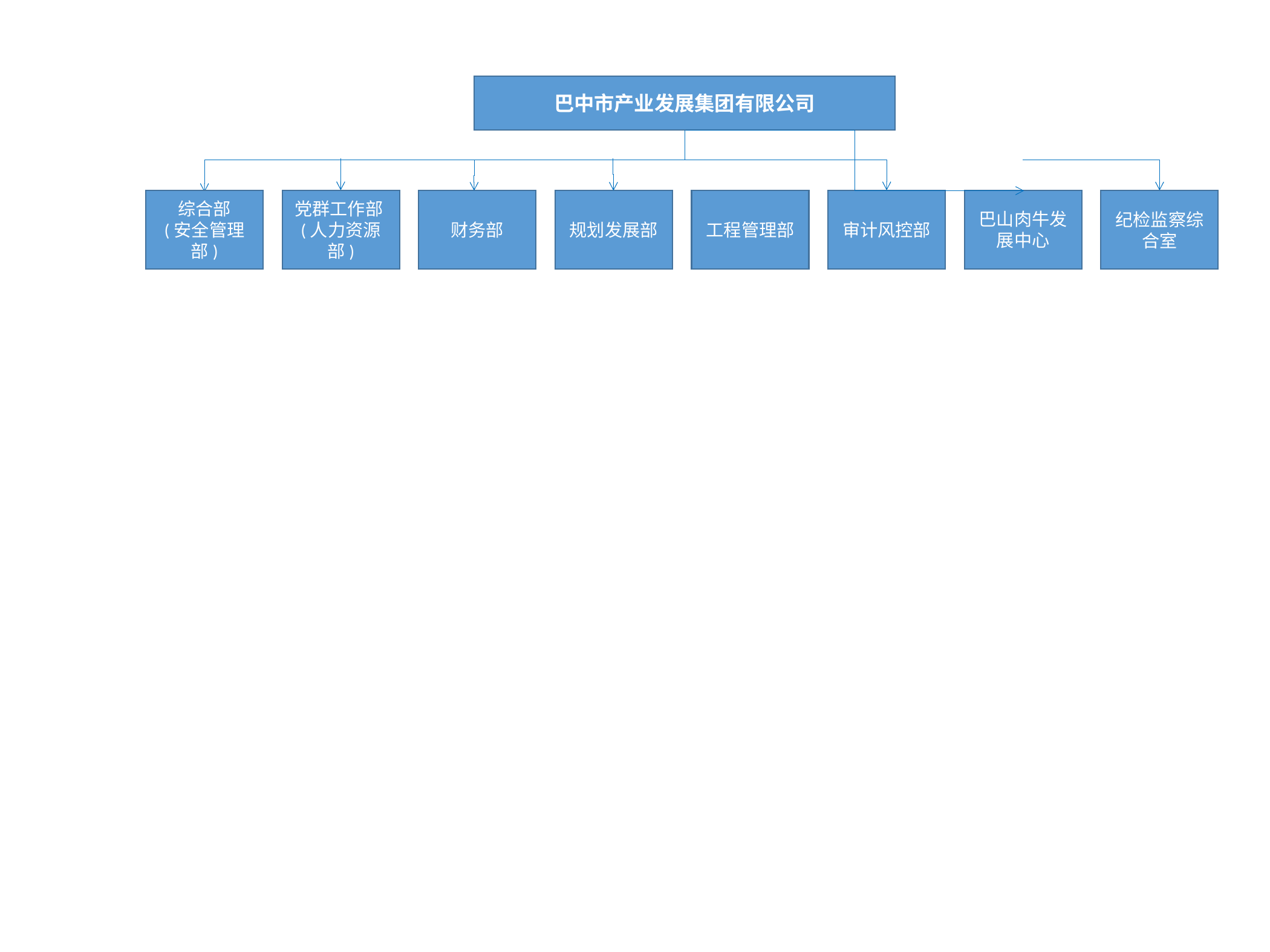

巴中市产业发展集团有限公司
综合部
(安全管理部)
党群工作部(人力资源部)
财务部
规划发展部
工程管理部
审计风控部
巴山肉牛发展中心
纪检监察综合室